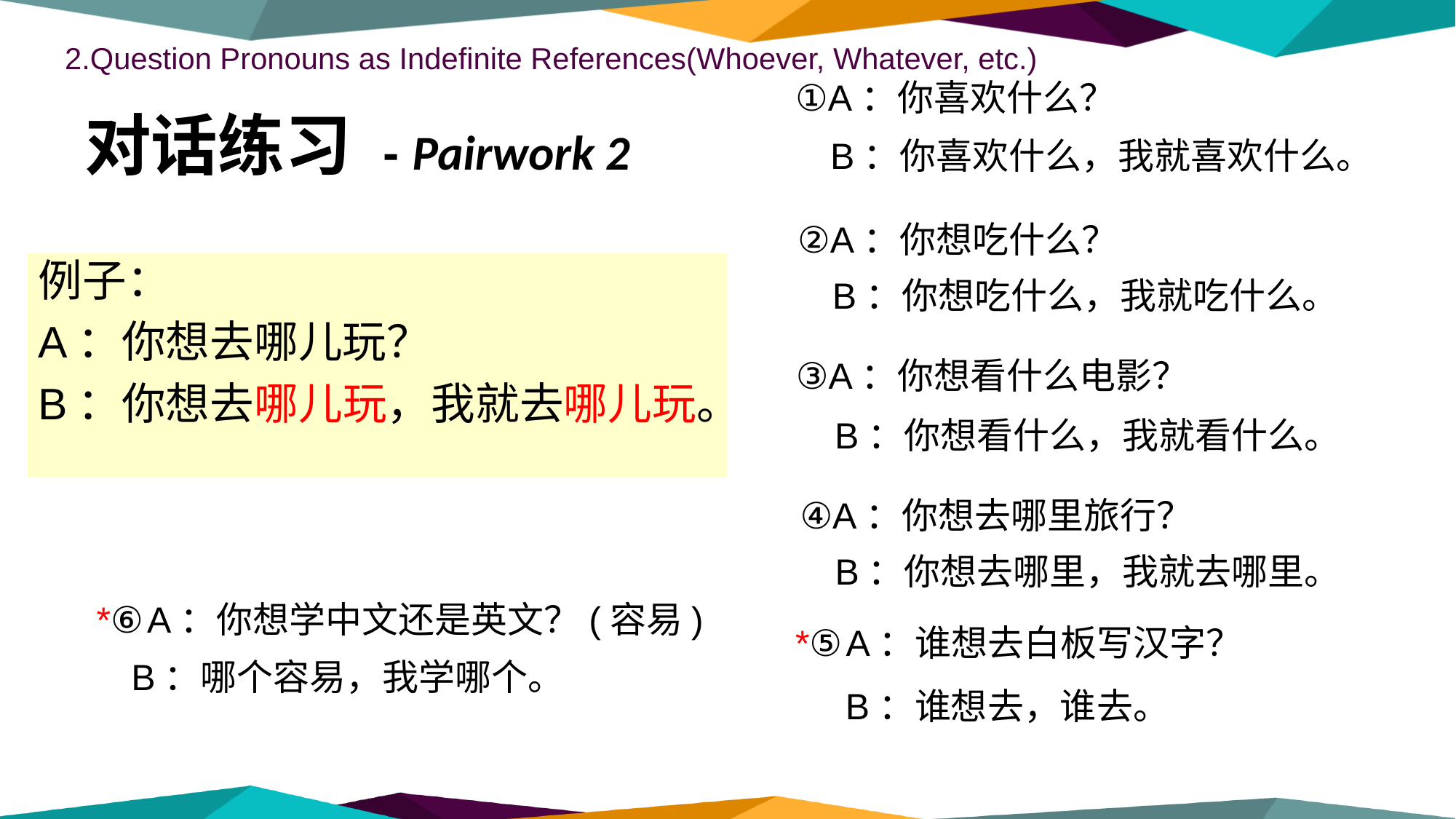

2.Question Pronouns as Indefinite References(Whoever, Whatever, etc.)
①A：你喜欢什么？
对话练习 - Pairwork 2
B：你喜欢什么，我就喜欢什么。
②A：你想吃什么？
例子：
A：你想去哪儿玩？
B：你想去哪儿玩，我就去哪儿玩。
B：你想吃什么，我就吃什么。
③A：你想看什么电影？
B：你想看什么，我就看什么。
④A：你想去哪里旅行？
B：你想去哪里，我就去哪里。
*⑥A：你想学中文还是英文？(容易)
*⑤A：谁想去白板写汉字？
B：哪个容易，我学哪个。
  B：谁想去，谁去。